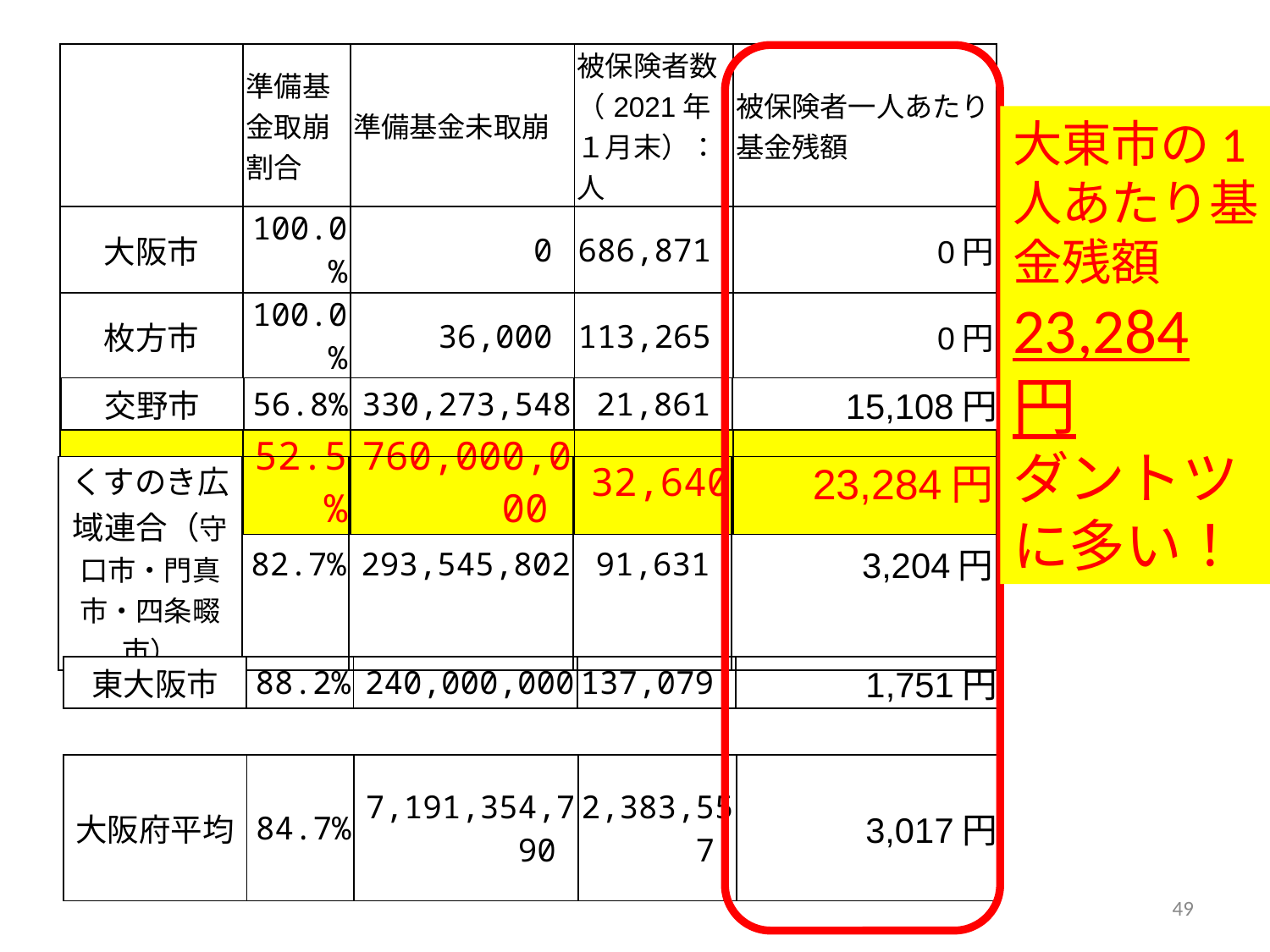

|  | 準備基金取崩割合 | 準備基金未取崩 | 被保険者数（2021年１月末）：人 | 被保険者一人あたり基金残額 |
| --- | --- | --- | --- | --- |
| 大阪市 | 100.0% | 0 | 686,871 | 0円 |
| 枚方市 | 100.0% | 36,000 | 113,265 | 0円 |
| 寝屋川市 | 52.2% | 732,702,318 | 68,927 | 10,630円 |
| 大東市 | 52.5% | 760,000,000 | 32,640 | 23,284円 |

大東市の1人あたり基金残額
23,284円
ダントツに多い！
| 交野市 | 56.8% | 330,273,548 | 21,861 | 15,108円 |
| --- | --- | --- | --- | --- |
| くすのき広域連合（守口市・門真市・四条畷市） | 82.7% | 293,545,802 | 91,631 | 3,204円 |
| --- | --- | --- | --- | --- |
| 東大阪市 | 88.2% | 240,000,000 | 137,079 | 1,751円 |
| --- | --- | --- | --- | --- |
| 大阪府平均 | 84.7% | 7,191,354,790 | 2,383,557 | 3,017円 |
| --- | --- | --- | --- | --- |
49